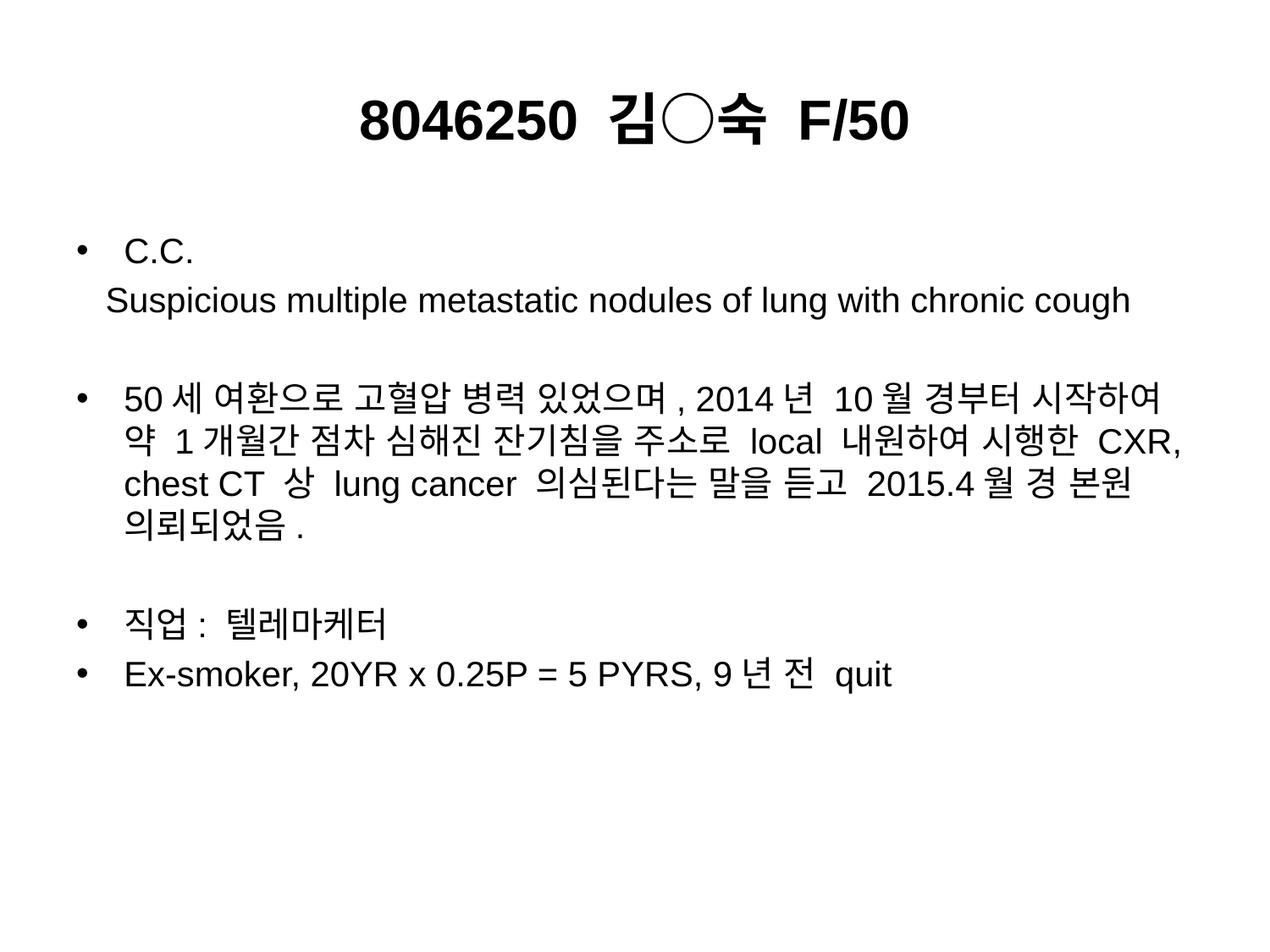

# 8046250 김○숙 F/50
C.C.
   Suspicious multiple metastatic nodules of lung with chronic cough

50세 여환으로 고혈압 병력 있었으며, 2014년 10월 경부터 시작하여 약 1개월간 점차 심해진 잔기침을 주소로 local 내원하여 시행한 CXR, chest CT 상 lung cancer 의심된다는 말을 듣고 2015.4월 경 본원 의뢰되었음.

직업: 텔레마케터
Ex-smoker, 20YR x 0.25P = 5 PYRS, 9년 전 quit